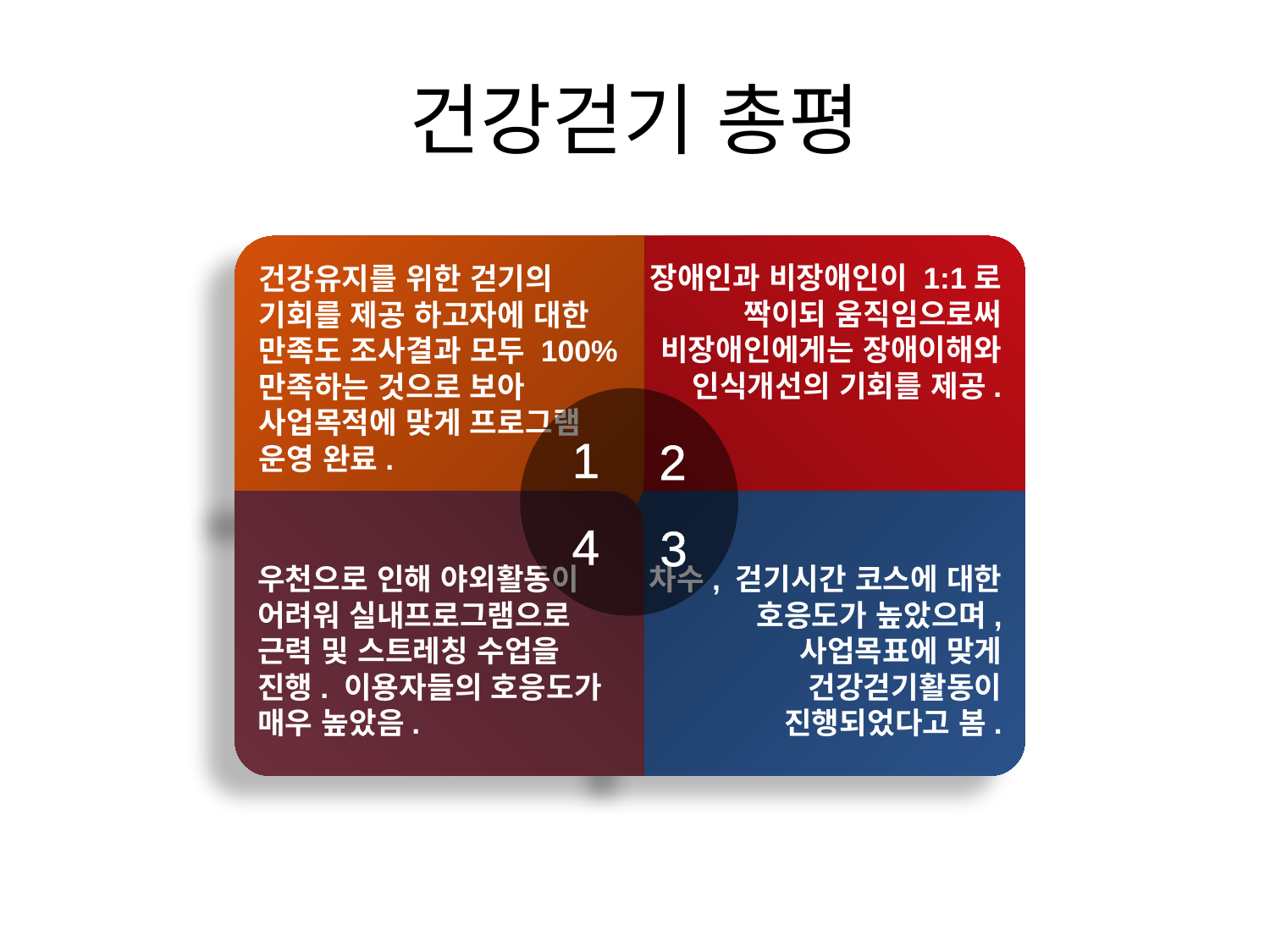

# 건강걷기 총평
건강유지를 위한 걷기의 기회를 제공 하고자에 대한 만족도 조사결과 모두 100% 만족하는 것으로 보아 사업목적에 맞게 프로그램 운영 완료.
장애인과 비장애인이 1:1로 짝이되 움직임으로써 비장애인에게는 장애이해와 인식개선의 기회를 제공.

1
2
우천으로 인해 야외활동이 어려워 실내프로그램으로 근력 및 스트레칭 수업을 진행. 이용자들의 호응도가 매우 높았음.
차수, 걷기시간 코스에 대한 호응도가 높았으며, 사업목표에 맞게 건강걷기활동이 진행되었다고 봄.
4
3
Designed by Guild Design Inc.